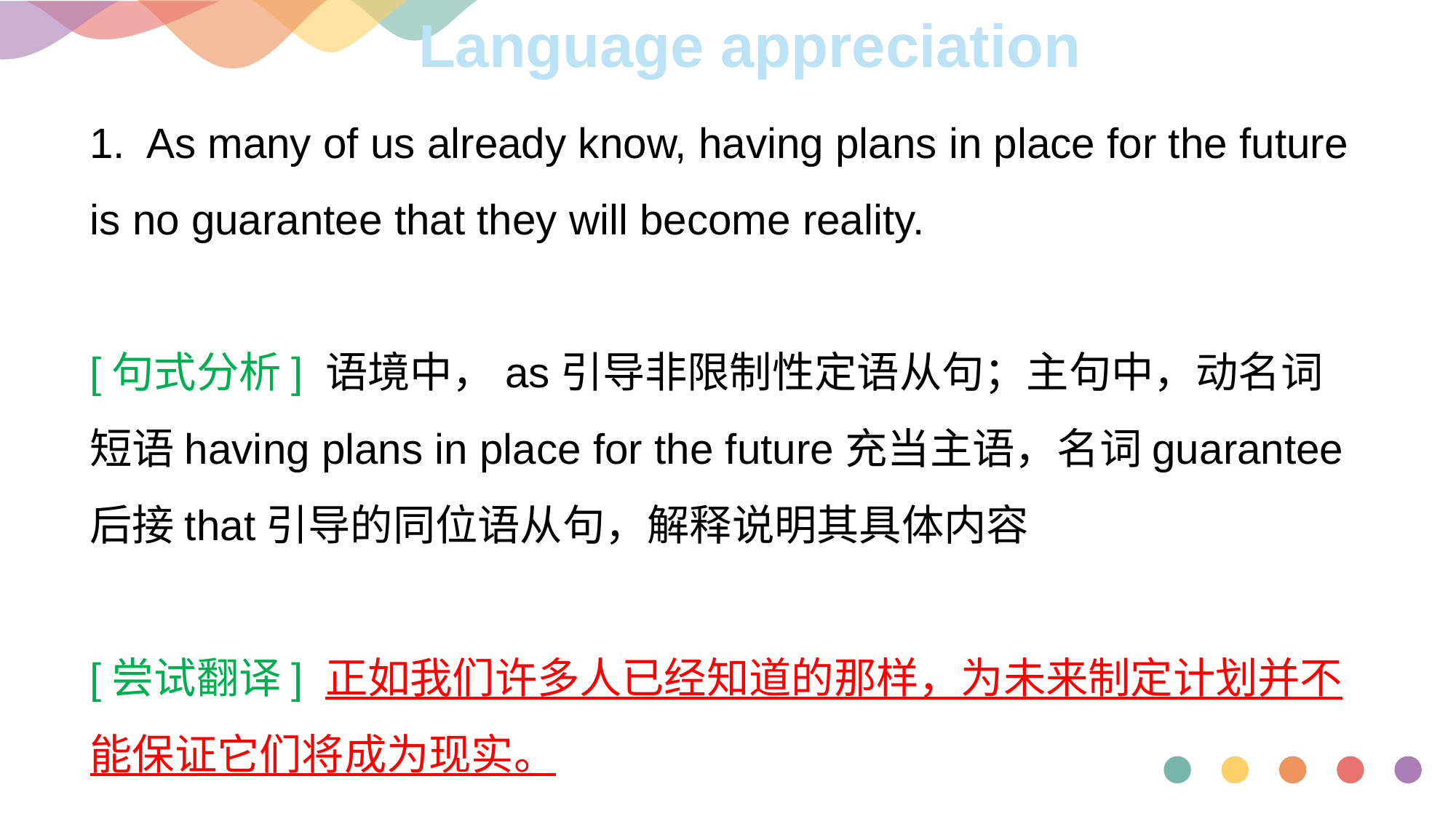

Language appreciation
1.  As many of us already know, having plans in place for the future is no guarantee that they will become reality.

[句式分析] 语境中，as引导非限制性定语从句；主句中，动名词短语having plans in place for the future充当主语，名词guarantee后接that引导的同位语从句，解释说明其具体内容

[尝试翻译] 正如我们许多人已经知道的那样，为未来制定计划并不能保证它们将成为现实。